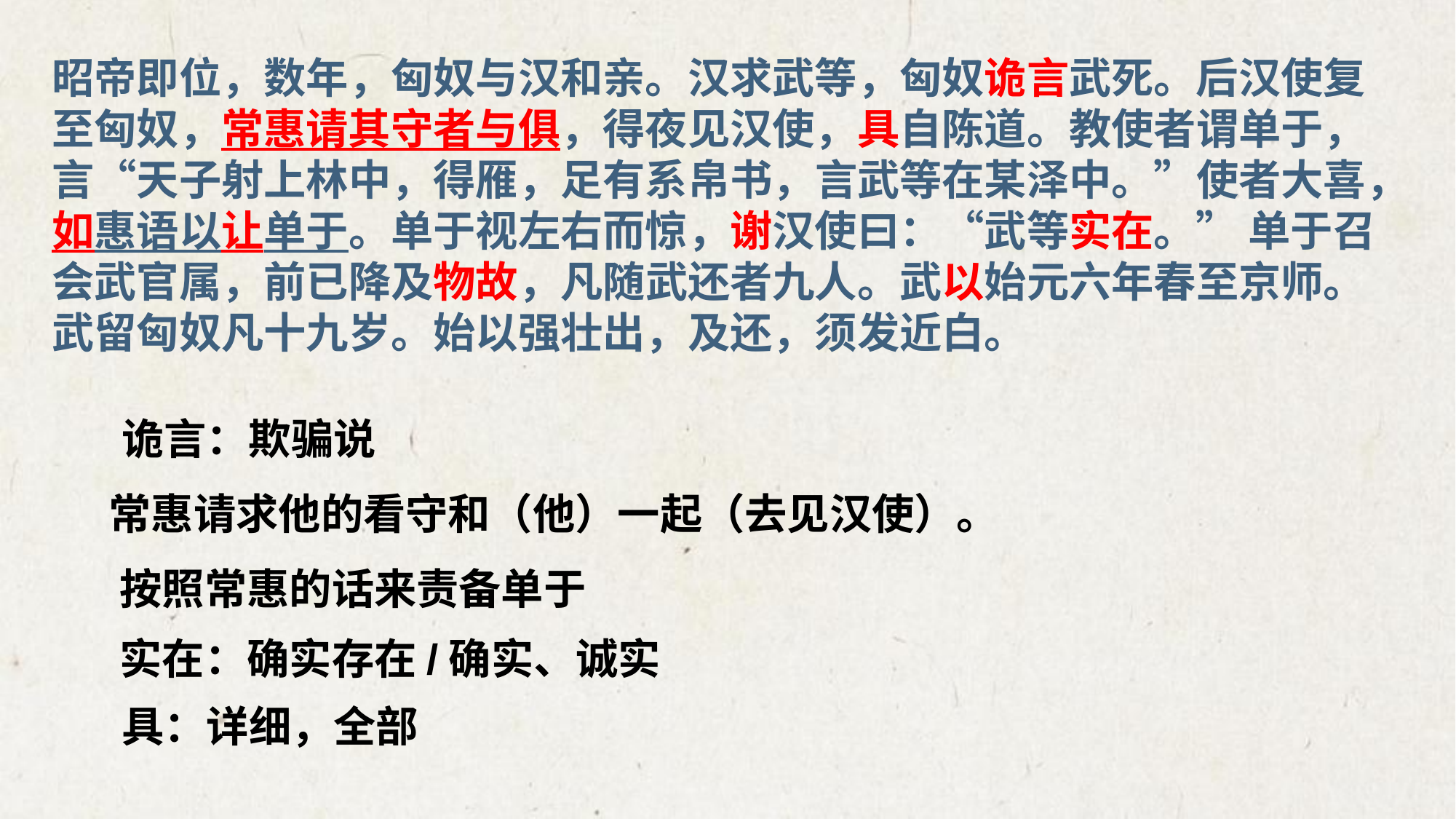

昭帝即位，数年，匈奴与汉和亲。汉求武等，匈奴诡言武死。后汉使复至匈奴，常惠请其守者与俱，得夜见汉使，具自陈道。教使者谓单于，言“天子射上林中，得雁，足有系帛书，言武等在某泽中。”使者大喜，如惠语以让单于。单于视左右而惊，谢汉使曰：“武等实在。” 单于召会武官属，前已降及物故，凡随武还者九人。武以始元六年春至京师。武留匈奴凡十九岁。始以强壮出，及还，须发近白。
诡言：欺骗说
常惠请求他的看守和（他）一起（去见汉使）。
按照常惠的话来责备单于
实在：确实存在/确实、诚实
具：详细，全部